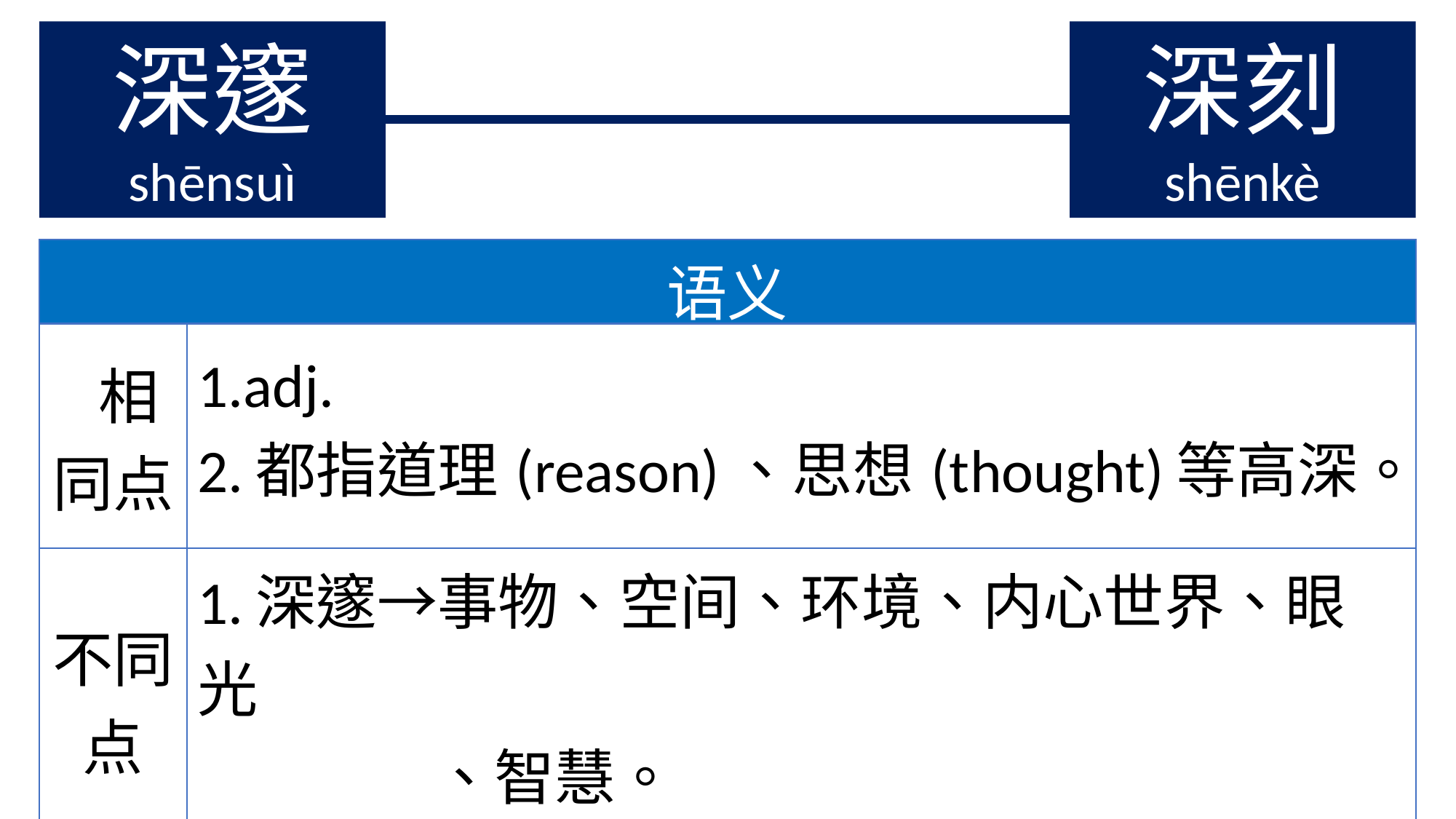

深邃
shēnsuì
深刻
shēnkè
| 语义 |  |
| --- | --- |
| 相同点 | 1.adj. 2.都指道理(reason)、思想(thought)等高深。 |
| 不同点 | 1.深邃→事物、空间、环境、内心世界、眼光 、智慧。 2.深刻→事物发展、内心的体会。 |